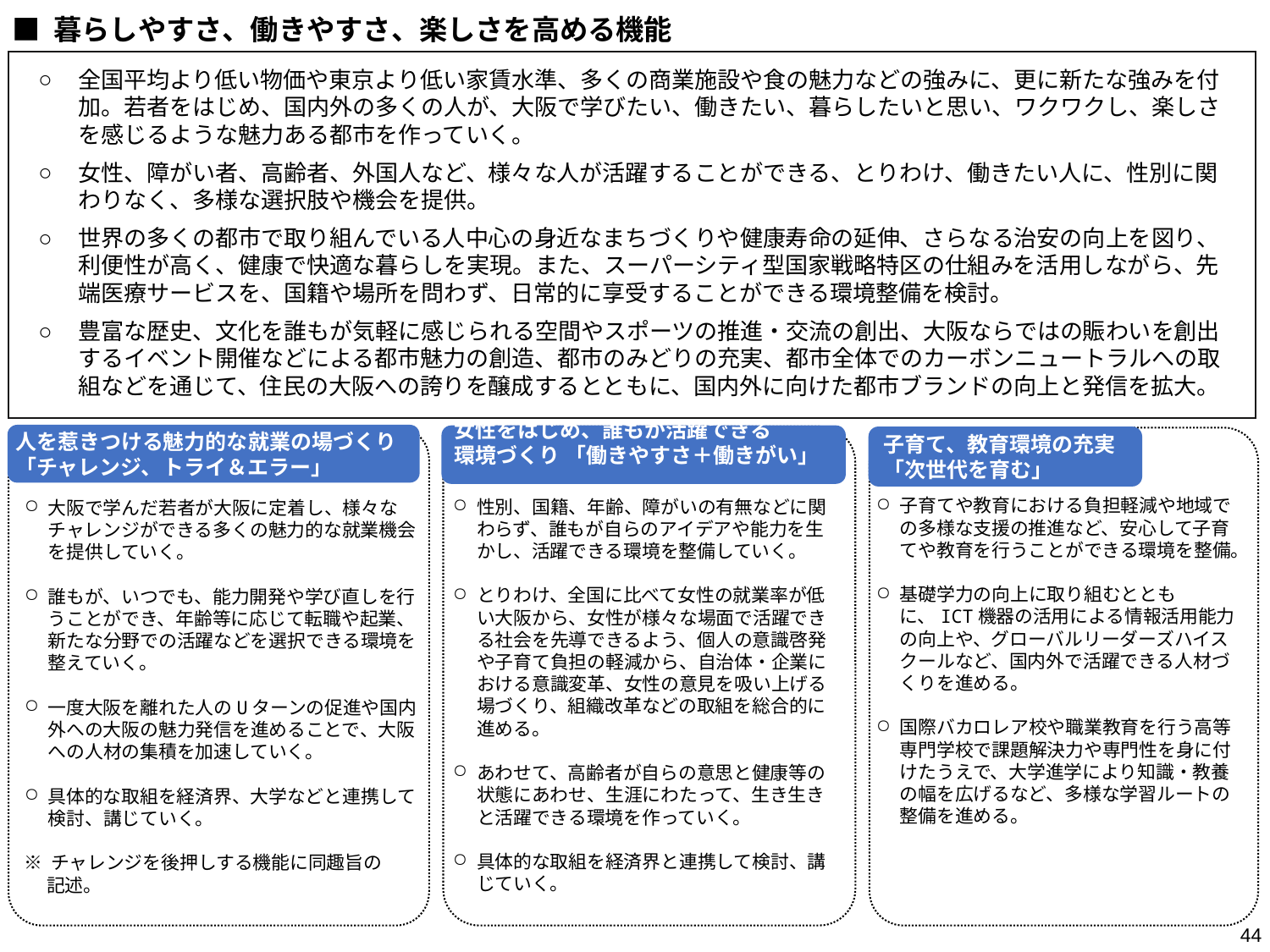

■ 暮らしやすさ、働きやすさ、楽しさを高める機能
全国平均より低い物価や東京より低い家賃水準、多くの商業施設や食の魅力などの強みに、更に新たな強みを付加。若者をはじめ、国内外の多くの人が、大阪で学びたい、働きたい、暮らしたいと思い、ワクワクし、楽しさを感じるような魅力ある都市を作っていく。
女性、障がい者、高齢者、外国人など、様々な人が活躍することができる、とりわけ、働きたい人に、性別に関わりなく、多様な選択肢や機会を提供。
世界の多くの都市で取り組んでいる人中心の身近なまちづくりや健康寿命の延伸、さらなる治安の向上を図り、利便性が高く、健康で快適な暮らしを実現。また、スーパーシティ型国家戦略特区の仕組みを活用しながら、先端医療サービスを、国籍や場所を問わず、日常的に享受することができる環境整備を検討。
豊富な歴史、文化を誰もが気軽に感じられる空間やスポーツの推進・交流の創出、大阪ならではの賑わいを創出するイベント開催などによる都市魅力の創造、都市のみどりの充実、都市全体でのカーボンニュートラルへの取組などを通じて、住民の大阪への誇りを醸成するとともに、国内外に向けた都市ブランドの向上と発信を拡大。
人を惹きつける魅力的な就業の場づくり
「チャレンジ、トライ＆エラー」
女性をはじめ、誰もが活躍できる
環境づくり 「働きやすさ＋働きがい」

子育て、教育環境の充実
「次世代を育む」

子育てや教育における負担軽減や地域での多様な支援の推進など、安心して子育てや教育を行うことができる環境を整備。

基礎学力の向上に取り組むとともに、ICT機器の活用による情報活用能力の向上や、グローバルリーダーズハイスクールなど、国内外で活躍できる人材づくりを進める。

国際バカロレア校や職業教育を行う高等専門学校で課題解決力や専門性を身に付けたうえで、大学進学により知識・教養の幅を広げるなど、多様な学習ルートの整備を進める。

性別、国籍、年齢、障がいの有無などに関わらず、誰もが自らのアイデアや能力を生かし、活躍できる環境を整備していく。

とりわけ、全国に比べて女性の就業率が低い大阪から、女性が様々な場面で活躍できる社会を先導できるよう、個人の意識啓発や子育て負担の軽減から、自治体・企業における意識変革、女性の意見を吸い上げる場づくり、組織改革などの取組を総合的に進める。

あわせて、高齢者が自らの意思と健康等の状態にあわせ、生涯にわたって、生き生きと活躍できる環境を作っていく。

具体的な取組を経済界と連携して検討、講じていく。
大阪で学んだ若者が大阪に定着し、様々なチャレンジができる多くの魅力的な就業機会を提供していく。

誰もが、いつでも、能力開発や学び直しを行うことができ、年齢等に応じて転職や起業、新たな分野での活躍などを選択できる環境を整えていく。

一度大阪を離れた人のUターンの促進や国内外への大阪の魅力発信を進めることで、大阪への人材の集積を加速していく。

具体的な取組を経済界、大学などと連携して検討、講じていく。

※ チャレンジを後押しする機能に同趣旨の
　 記述。

44